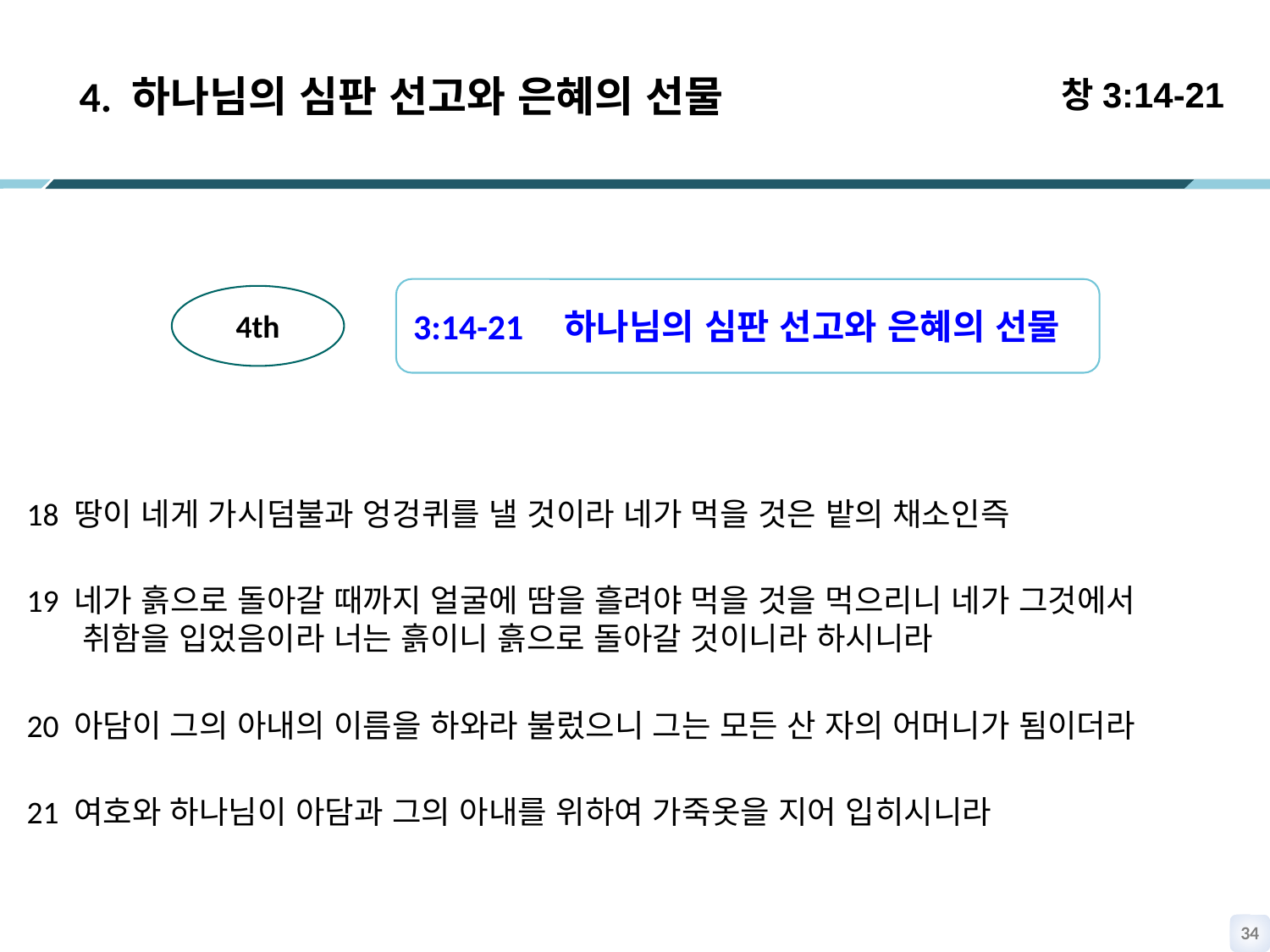

창3:14-21

       4. 하나님의 심판 선고와 은혜의 선물

3:14-21    하나님의 심판 선고와 은혜의 선물
4th

  18 땅이 네게 가시덤불과 엉겅퀴를 낼 것이라 네가 먹을 것은 밭의 채소인즉

  19 네가 흙으로 돌아갈 때까지 얼굴에 땀을 흘려야 먹을 것을 먹으리니 네가 그것에서
       취함을 입었음이라 너는 흙이니 흙으로 돌아갈 것이니라 하시니라

  20 아담이 그의 아내의 이름을 하와라 불렀으니 그는 모든 산 자의 어머니가 됨이더라

  21 여호와 하나님이 아담과 그의 아내를 위하여 가죽옷을 지어 입히시니라

34